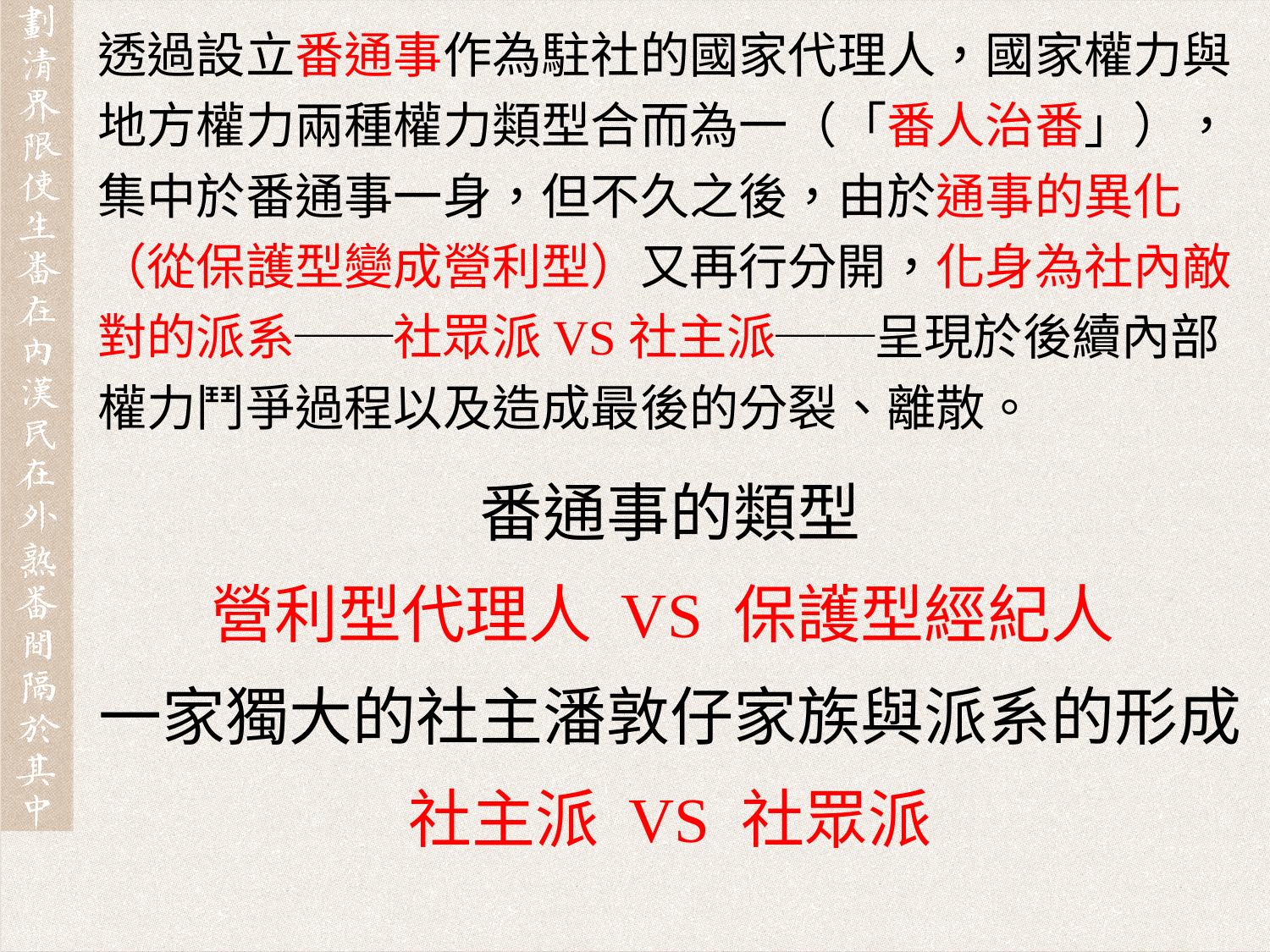

透過設立番通事作為駐社的國家代理人，國家權力與地方權力兩種權力類型合而為一（「番人治番」），集中於番通事一身，但不久之後，由於通事的異化（從保護型變成營利型）又再行分開，化身為社內敵對的派系──社眾派VS社主派──呈現於後續內部權力鬥爭過程以及造成最後的分裂、離散。
番通事的類型
營利型代理人 VS 保護型經紀人
一家獨大的社主潘敦仔家族與派系的形成
社主派 VS 社眾派